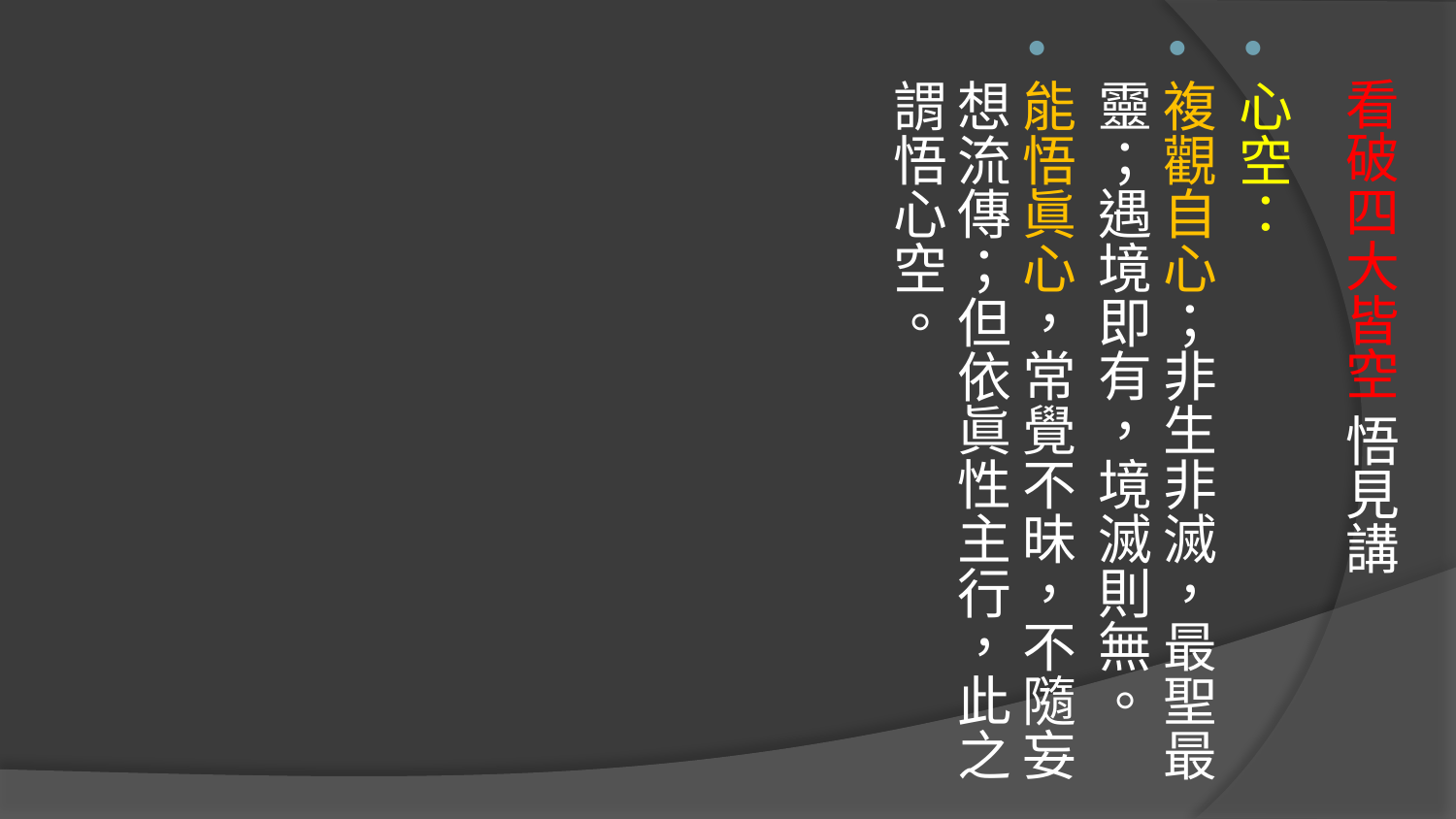

心空：
複觀自心；非生非滅，最聖最靈；遇境即有，境滅則無。
能悟眞心，常覺不昧，不隨妄想流傳；但依眞性主行，此之謂悟心空。

# 看破四大皆空 悟見講